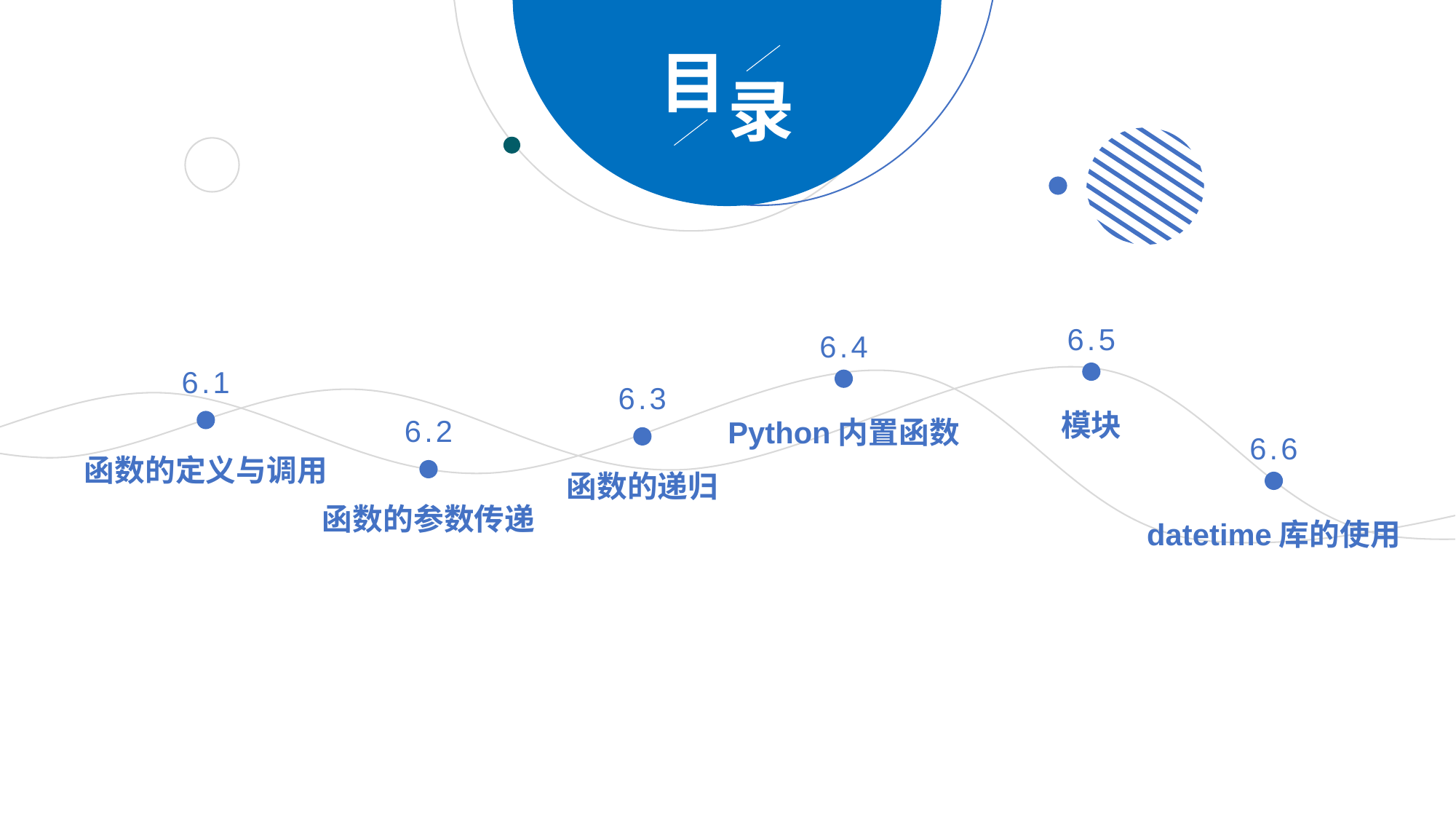

目
录

6.5
6.4
6.1

6.3
模块
6.2
Python内置函数

6.6

函数的定义与调用

函数的递归

函数的参数传递
datetime库的使用